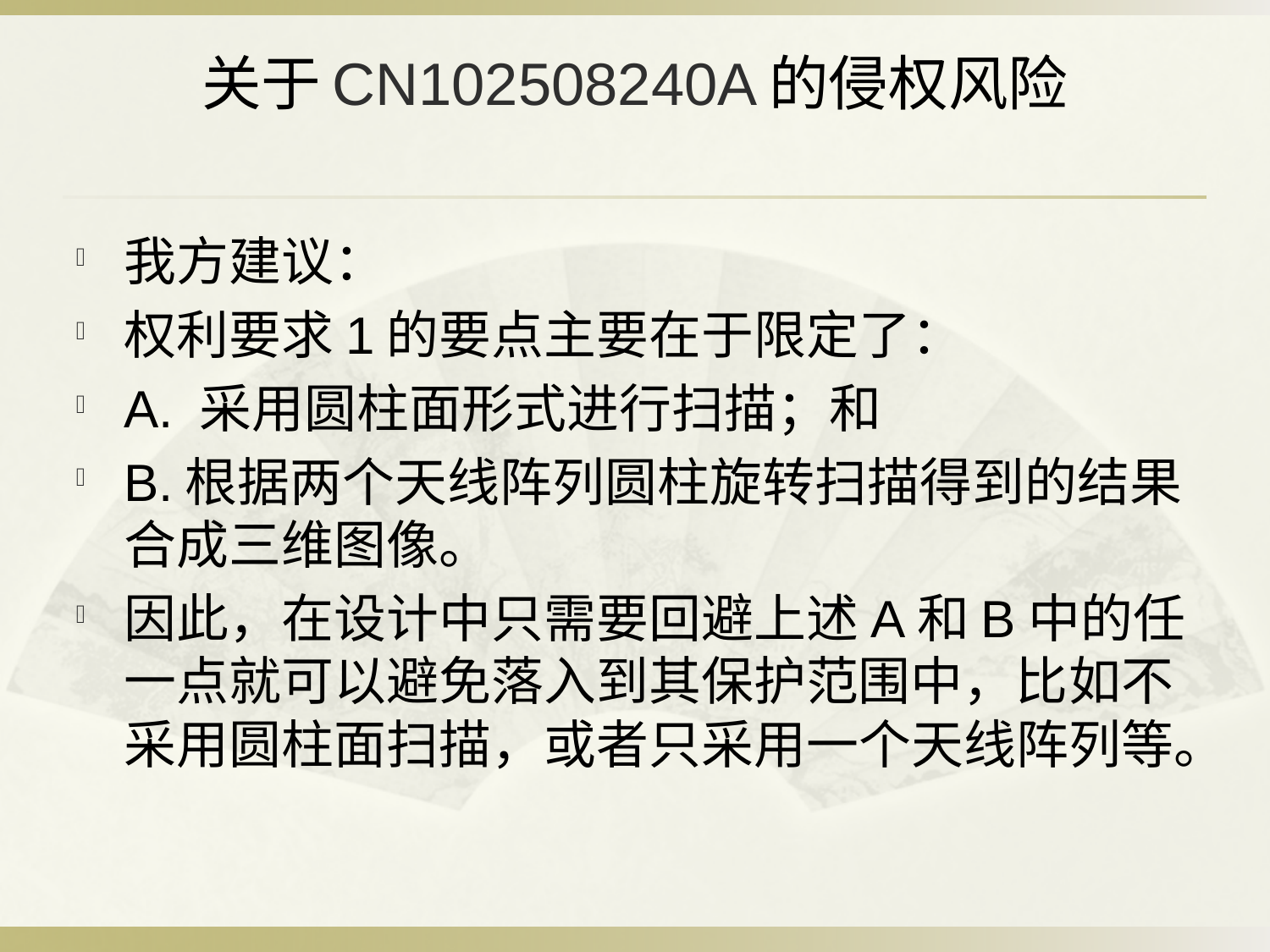

# 关于CN102508240A的侵权风险
我方建议：
权利要求1的要点主要在于限定了：
A. 采用圆柱面形式进行扫描；和
B.根据两个天线阵列圆柱旋转扫描得到的结果合成三维图像。
因此，在设计中只需要回避上述A和B中的任一点就可以避免落入到其保护范围中，比如不采用圆柱面扫描，或者只采用一个天线阵列等。